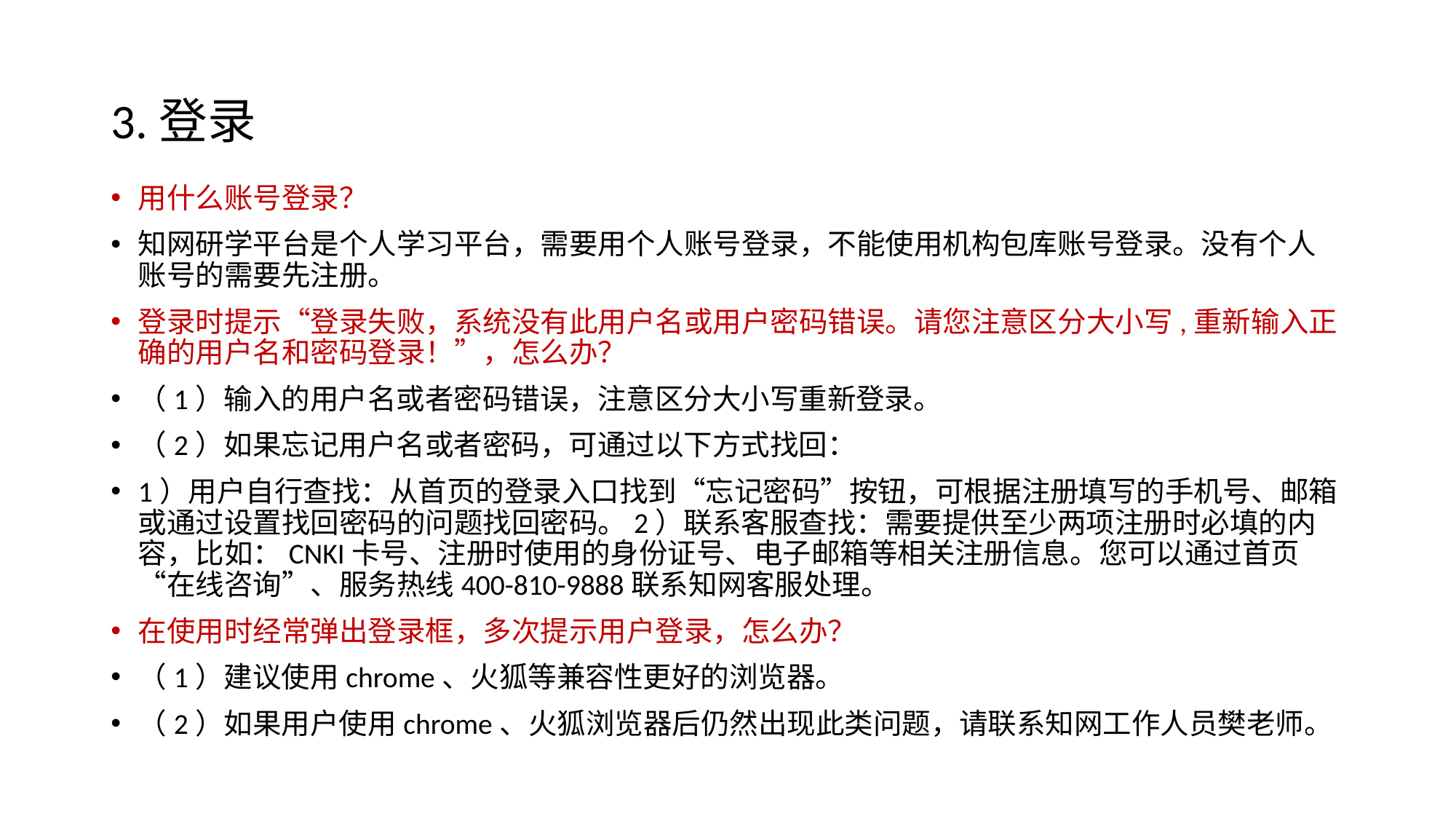

# 3.登录
用什么账号登录？
知网研学平台是个人学习平台，需要用个人账号登录，不能使用机构包库账号登录。没有个人账号的需要先注册。
登录时提示“登录失败，系统没有此用户名或用户密码错误。请您注意区分大小写,重新输入正确的用户名和密码登录！”，怎么办？
（1）输入的用户名或者密码错误，注意区分大小写重新登录。
（2）如果忘记用户名或者密码，可通过以下方式找回：
1）用户自行查找：从首页的登录入口找到“忘记密码”按钮，可根据注册填写的手机号、邮箱或通过设置找回密码的问题找回密码。2）联系客服查找：需要提供至少两项注册时必填的内容，比如：CNKI卡号、注册时使用的身份证号、电子邮箱等相关注册信息。您可以通过首页“在线咨询”、服务热线400-810-9888联系知网客服处理。
在使用时经常弹出登录框，多次提示用户登录，怎么办？
（1）建议使用chrome、火狐等兼容性更好的浏览器。
（2）如果用户使用chrome、火狐浏览器后仍然出现此类问题，请联系知网工作人员樊老师。